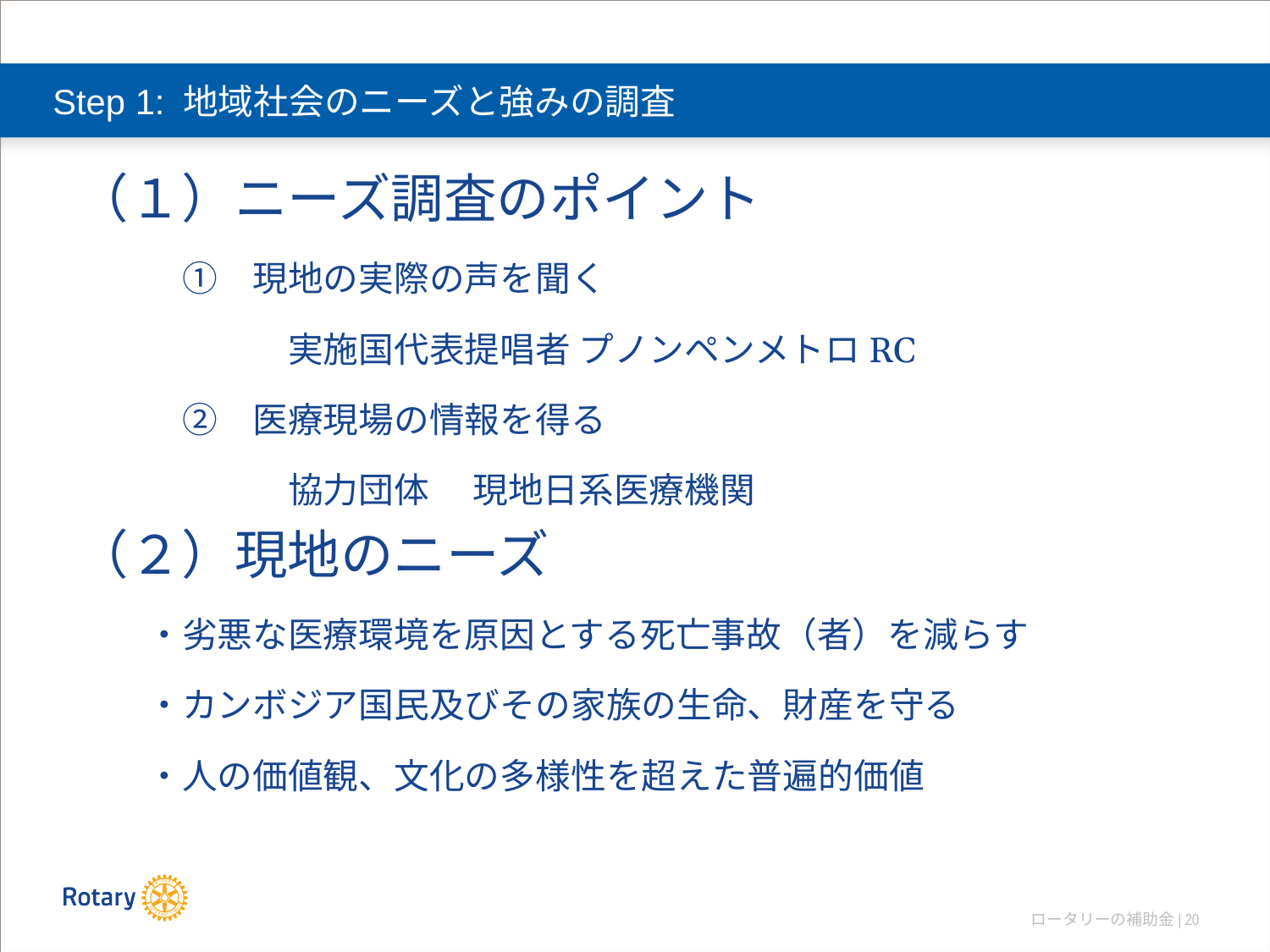

# Step 1: 地域社会のニーズと強みの調査
（１）ニーズ調査のポイント
　　　①　現地の実際の声を聞く
　　　　　　実施国代表提唱者 プノンペンメトロRC
　　　②　医療現場の情報を得る
　　　　　　協力団体 　現地日系医療機関
（２）現地のニーズ
　　・劣悪な医療環境を原因とする死亡事故（者）を減らす
　　・カンボジア国民及びその家族の生命、財産を守る
　　・人の価値観、文化の多様性を超えた普遍的価値